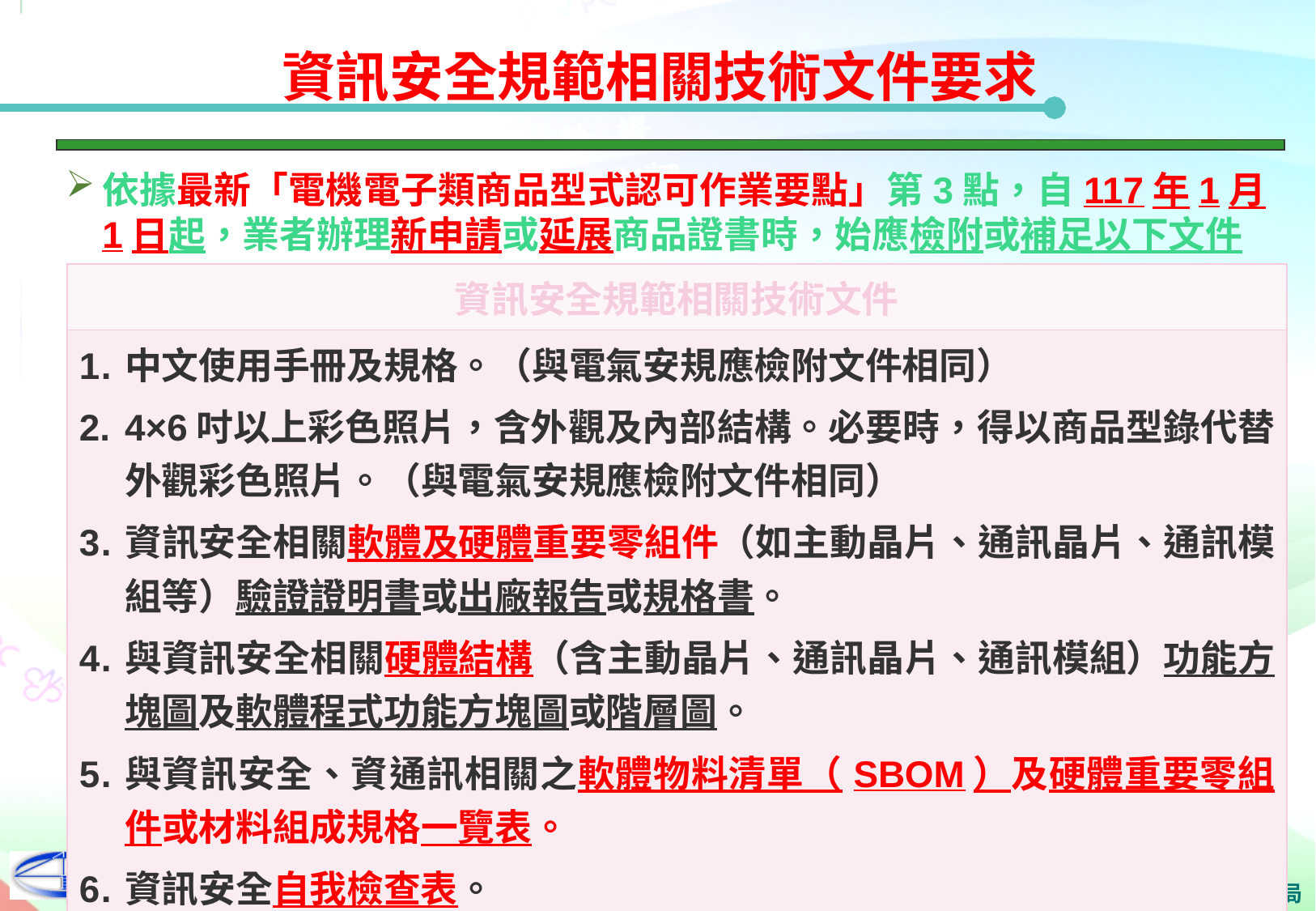

# 資訊安全規範相關技術文件要求
依據最新「電機電子類商品型式認可作業要點」第3點，自117年1月1日起，業者辦理新申請或延展商品證書時，始應檢附或補足以下文件

| 資訊安全規範相關技術文件 |
| --- |
| 中文使用手冊及規格。（與電氣安規應檢附文件相同） 4×6吋以上彩色照片，含外觀及內部結構。必要時，得以商品型錄代替外觀彩色照片。（與電氣安規應檢附文件相同） 資訊安全相關軟體及硬體重要零組件（如主動晶片、通訊晶片、通訊模組等）驗證證明書或出廠報告或規格書。 與資訊安全相關硬體結構（含主動晶片、通訊晶片、通訊模組）功能方塊圖及軟體程式功能方塊圖或階層圖。 與資訊安全、資通訊相關之軟體物料清單（SBOM）及硬體重要零組件或材料組成規格一覽表。 資訊安全自我檢查表。 其他應檢驗需要，經本局指定者。 |
12